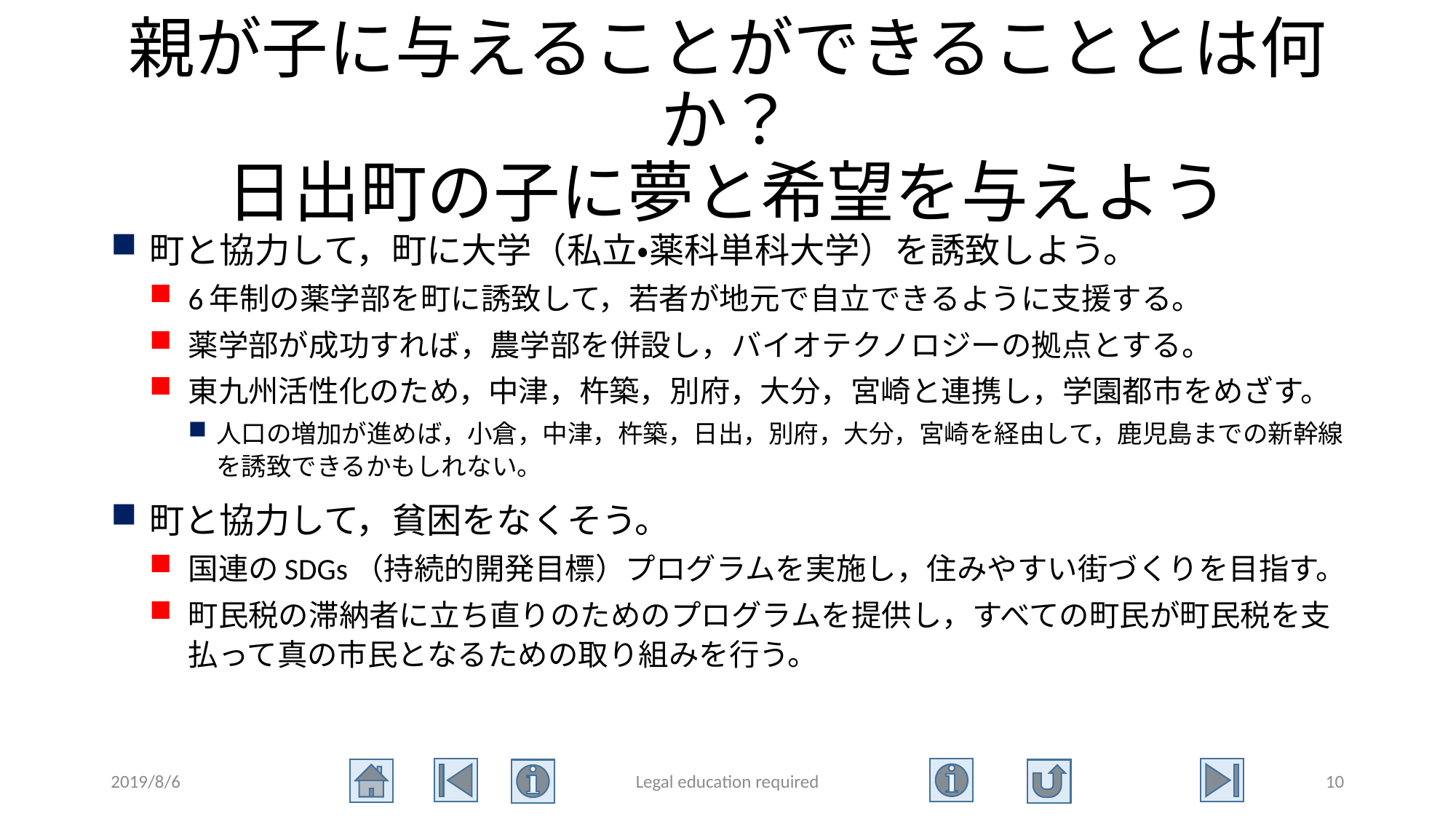

# 親が子に与えることができることとは何か？ 日出町の子に夢と希望を与えよう
町と協力して，町に大学（私立・薬科単科大学）を誘致しよう。
6年制の薬学部を町に誘致して，若者が地元で自立できるように支援する。
薬学部が成功すれば，農学部を併設し，バイオテクノロジーの拠点とする。
東九州活性化のため，中津，杵築，別府，大分，宮崎と連携し，学園都市をめざす。
人口の増加が進めば，小倉，中津，杵築，日出，別府，大分，宮崎を経由して，鹿児島までの新幹線を誘致できるかもしれない。
町と協力して，貧困をなくそう。
国連のSDGs（持続的開発目標）プログラムを実施し，住みやすい街づくりを目指す。
町民税の滞納者に立ち直りのためのプログラムを提供し，すべての町民が町民税を支払って真の市民となるための取り組みを行う。

2019/8/6
Legal education required
10